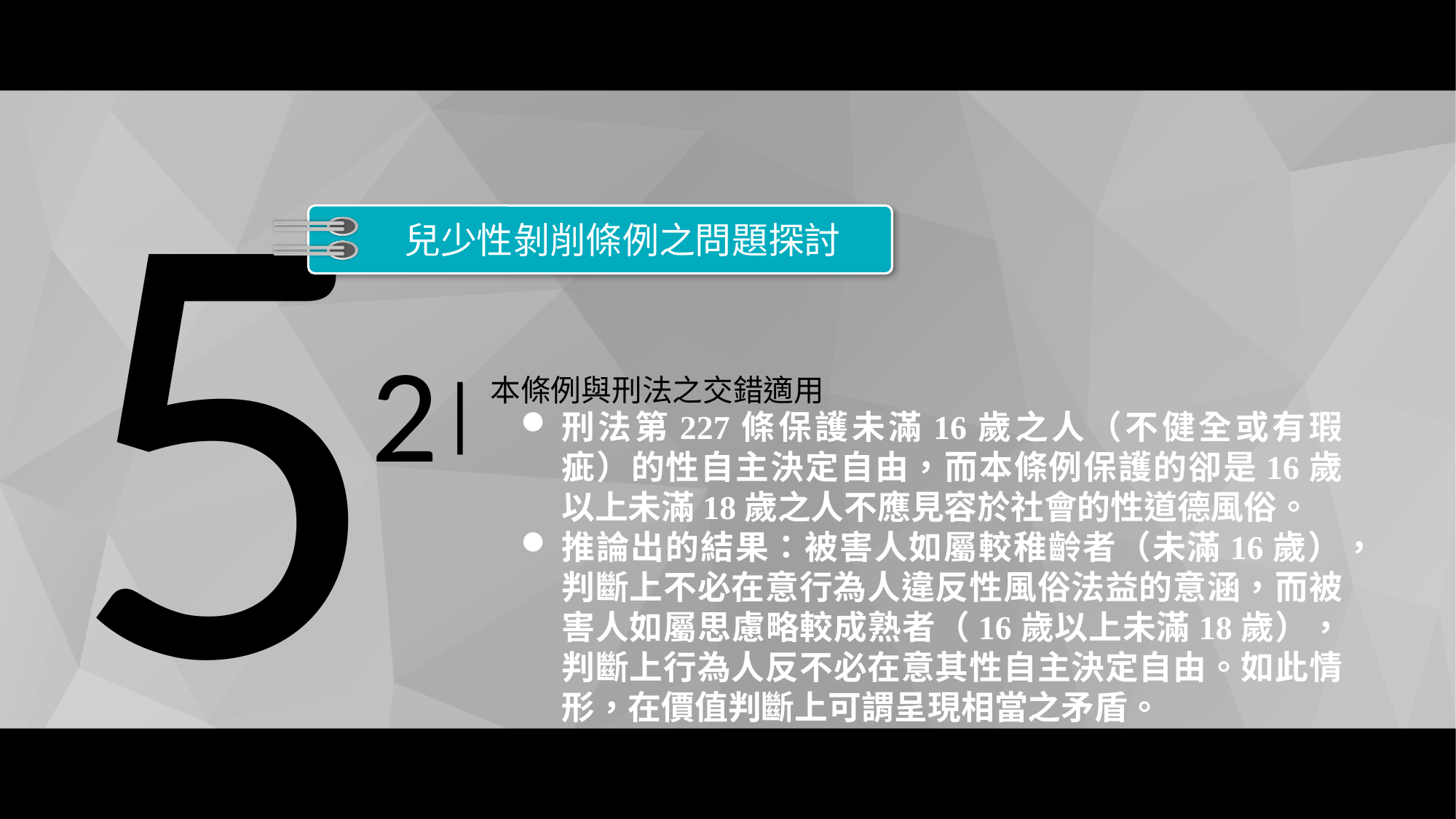

5

兒少性剝削條例之問題探討
2
|
本條例與刑法之交錯適用
刑法第227條保護未滿16歲之人（不健全或有瑕疵）的性自主決定自由，而本條例保護的卻是16歲以上未滿18歲之人不應見容於社會的性道德風俗。
推論出的結果：被害人如屬較稚齡者（未滿16歲），判斷上不必在意行為人違反性風俗法益的意涵，而被害人如屬思慮略較成熟者（16歲以上未滿18歲），判斷上行為人反不必在意其性自主決定自由。如此情形，在價值判斷上可謂呈現相當之矛盾。